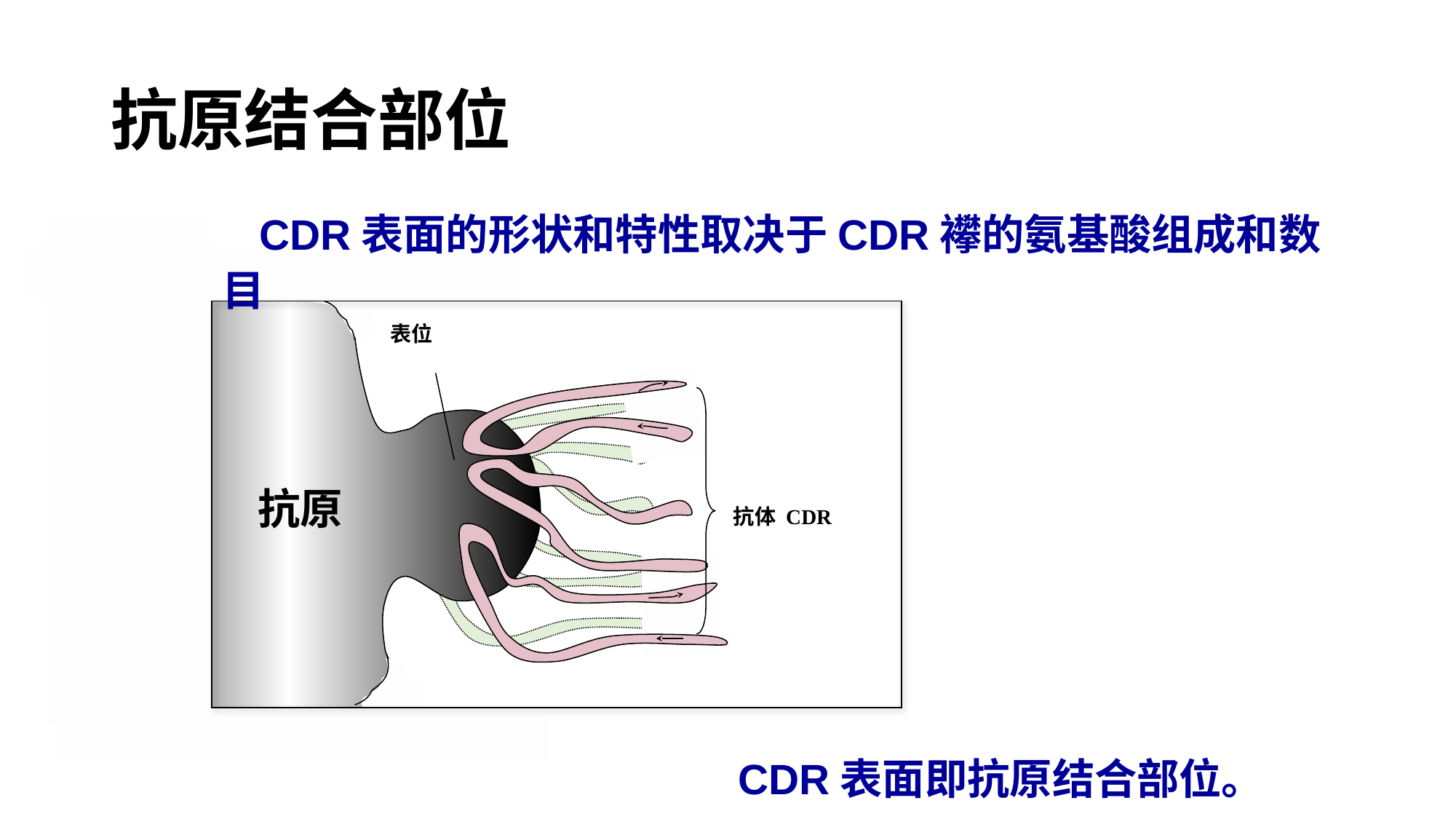

# 抗原结合部位
  CDR表面的形状和特性取决于CDR襻的氨基酸组成和数目

表位

抗原
 抗体 CDR

CDR表面即抗原结合部位。